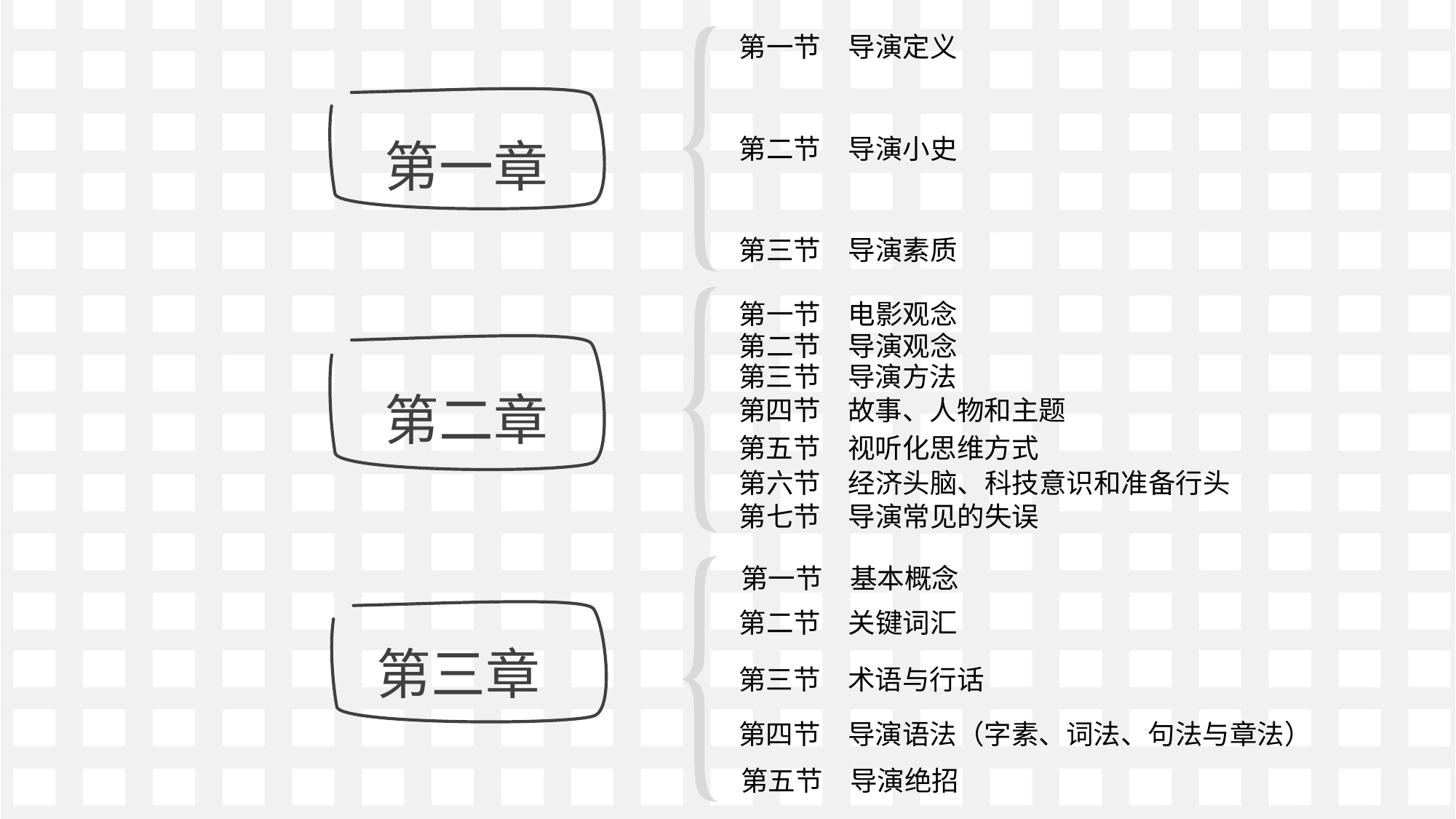

第一节	导演定义

 第一章
第二节	导演小史
第三节	导演素质

第一节	电影观念
第二节	导演观念

 第二章
第三节	导演方法
第四节	故事、人物和主题
第五节	视听化思维方式
第六节	经济头脑、科技意识和准备行头
第七节	导演常见的失误

第一节	基本概念
第二节	关键词汇

 第三章
第三节	术语与行话
第四节	导演语法（字素、词法、句法与章法）
第五节	导演绝招